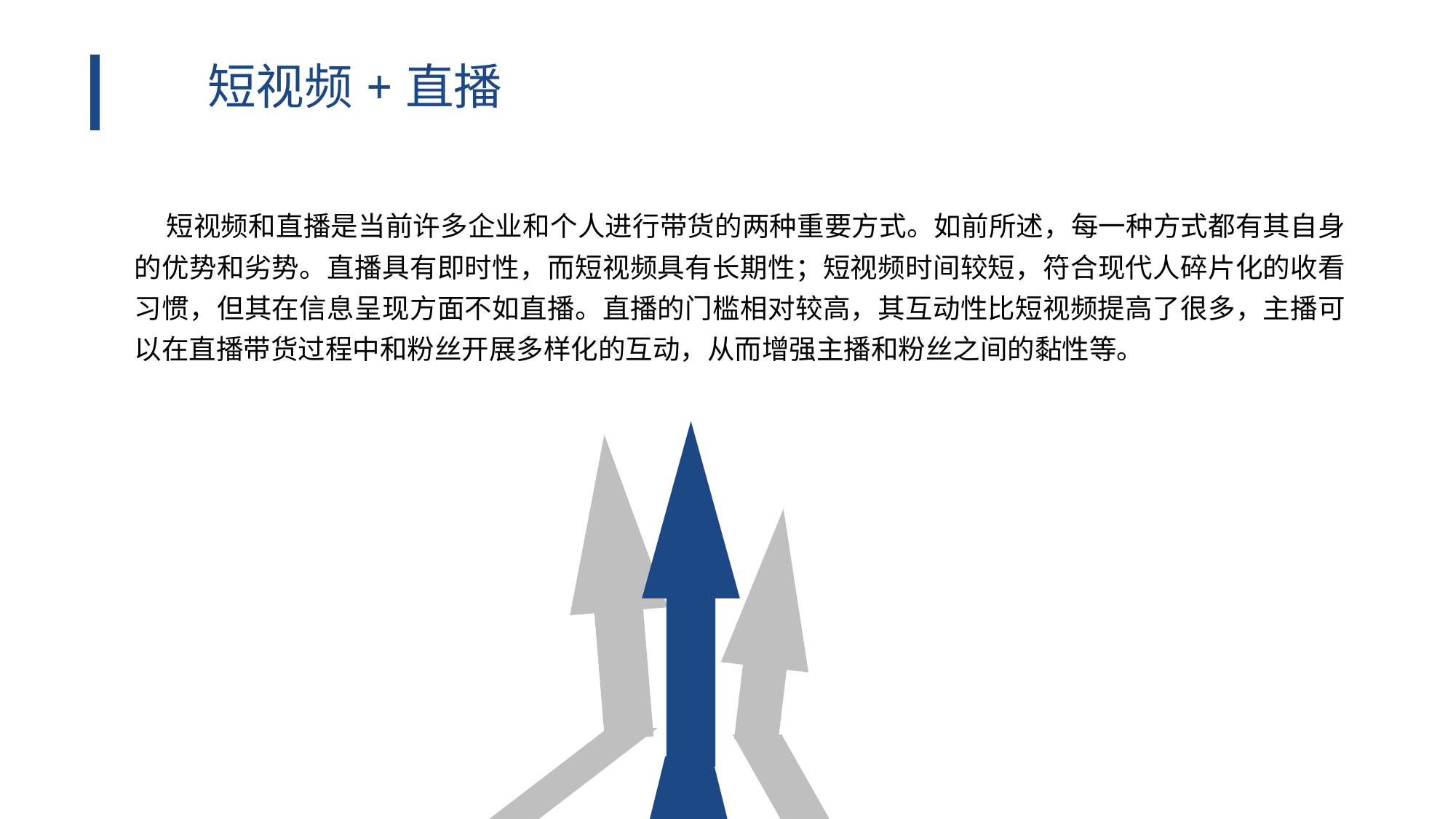

短视频+直播
短视频和直播是当前许多企业和个人进行带货的两种重要方式。如前所述，每一种方式都有其自身的优势和劣势。直播具有即时性，而短视频具有长期性；短视频时间较短，符合现代人碎片化的收看习惯，但其在信息呈现方面不如直播。直播的门槛相对较高，其互动性比短视频提高了很多，主播可以在直播带货过程中和粉丝开展多样化的互动，从而增强主播和粉丝之间的黏性等。